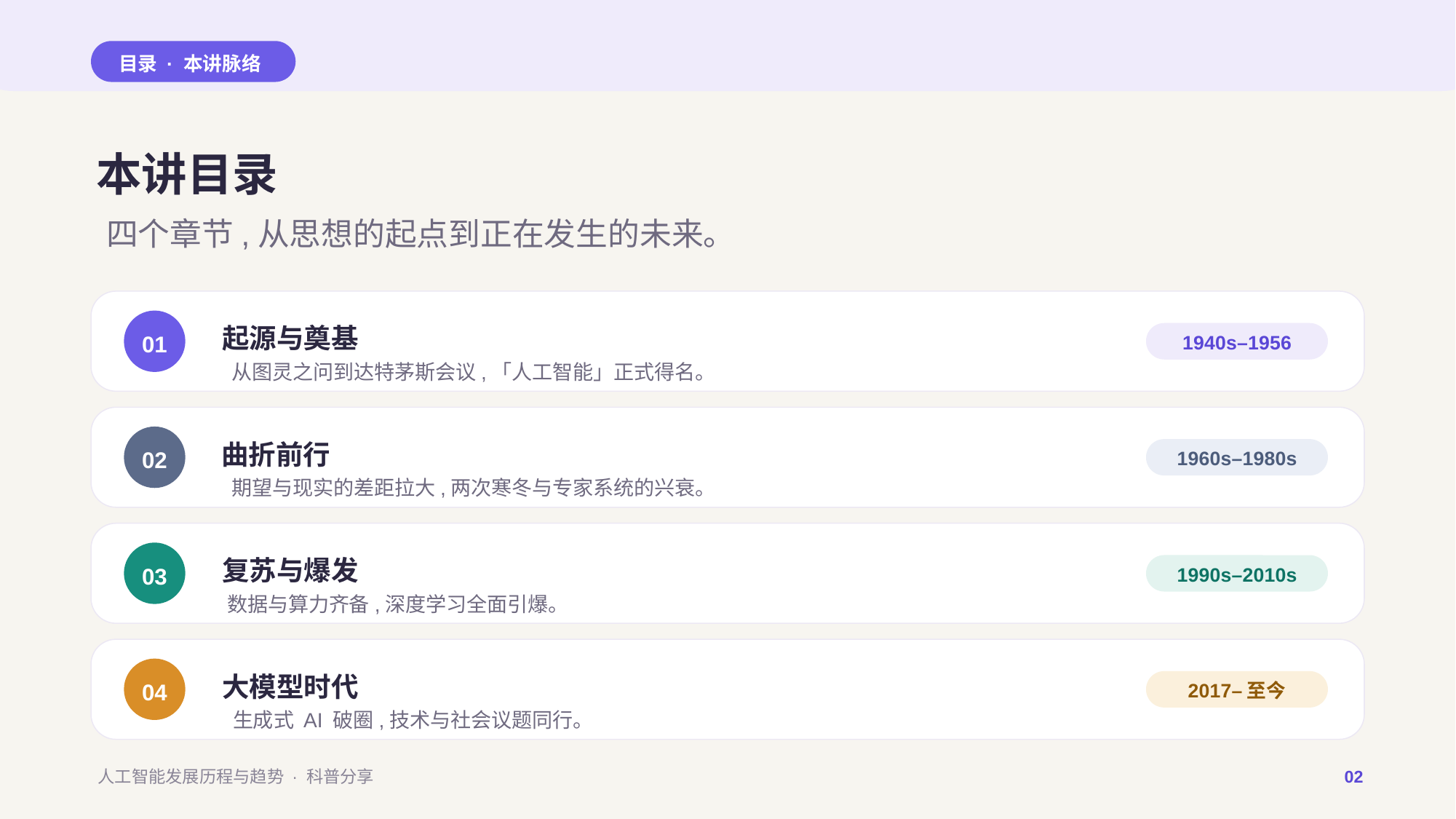

目录 · 本讲脉络
本讲目录
四个章节,从思想的起点到正在发生的未来。

起源与奠基

01
1940s–1956
从图灵之问到达特茅斯会议,「人工智能」正式得名。

曲折前行

02
1960s–1980s
期望与现实的差距拉大,两次寒冬与专家系统的兴衰。

复苏与爆发

03
1990s–2010s
数据与算力齐备,深度学习全面引爆。

大模型时代

04
2017–至今
生成式 AI 破圈,技术与社会议题同行。
人工智能发展历程与趋势 · 科普分享
02